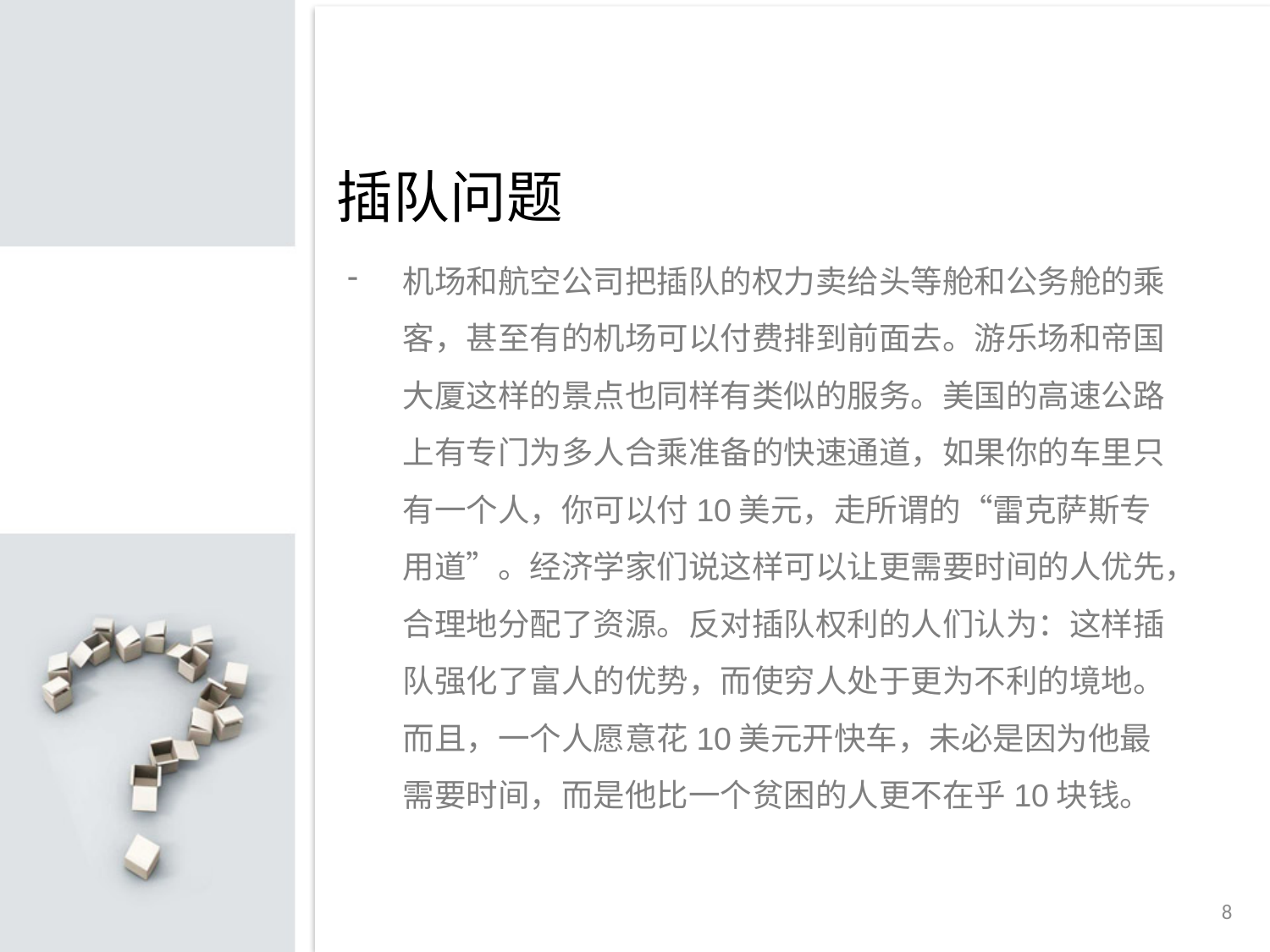

插队问题
机场和航空公司把插队的权力卖给头等舱和公务舱的乘客，甚至有的机场可以付费排到前面去。游乐场和帝国大厦这样的景点也同样有类似的服务。美国的高速公路上有专门为多人合乘准备的快速通道，如果你的车里只有一个人，你可以付10美元，走所谓的“雷克萨斯专用道”。经济学家们说这样可以让更需要时间的人优先，合理地分配了资源。反对插队权利的人们认为：这样插队强化了富人的优势，而使穷人处于更为不利的境地。而且，一个人愿意花10美元开快车，未必是因为他最需要时间，而是他比一个贫困的人更不在乎10块钱。
点击添加标题
点击添加标题
点击添加标题
8